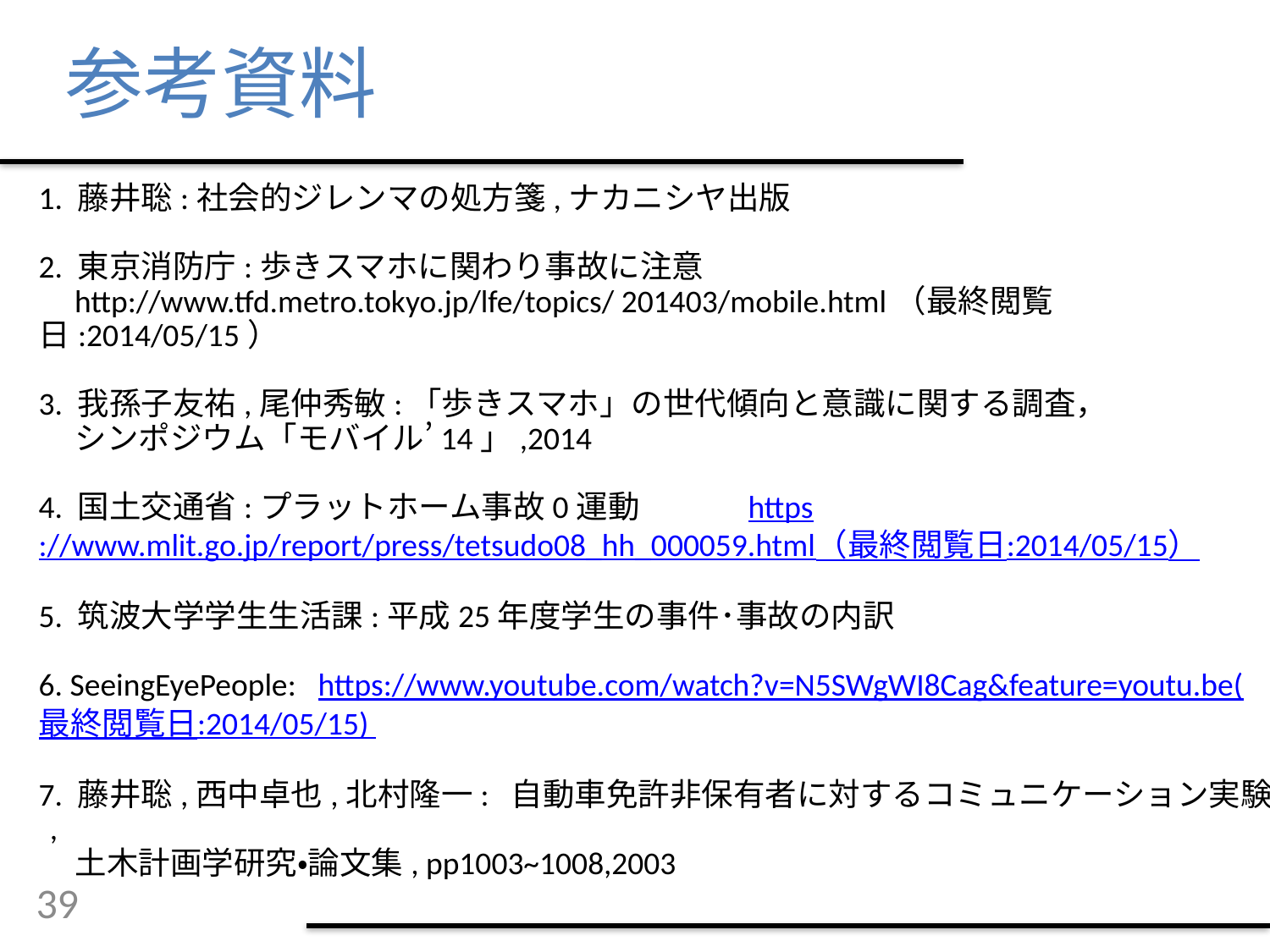

# 参考資料
1. 藤井聡:社会的ジレンマの処方箋,ナカニシヤ出版

2. 東京消防庁:歩きスマホに関わり事故に注意
     http://www.tfd.metro.tokyo.jp/lfe/topics/ 201403/mobile.html（最終閲覧日:2014/05/15）

3. 我孫子友祐,尾仲秀敏:「歩きスマホ」の世代傾向と意識に関する調査，
    シンポジウム「モバイル’14」,2014

4. 国土交通省:プラットホーム事故0運動              https://www.mlit.go.jp/report/press/tetsudo08_hh_000059.html（最終閲覧日:2014/05/15）

5. 筑波大学学生生活課:平成25年度学生の事件･事故の内訳

6. SeeingEyePeople:   https://www.youtube.com/watch?v=N5SWgWI8Cag&feature=youtu.be(最終閲覧日:2014/05/15)

7. 藤井聡,西中卓也,北村隆一:  自動車免許非保有者に対するコミュニケーション実験 ,
    土木計画学研究・論文集, pp1003~1008,2003

39